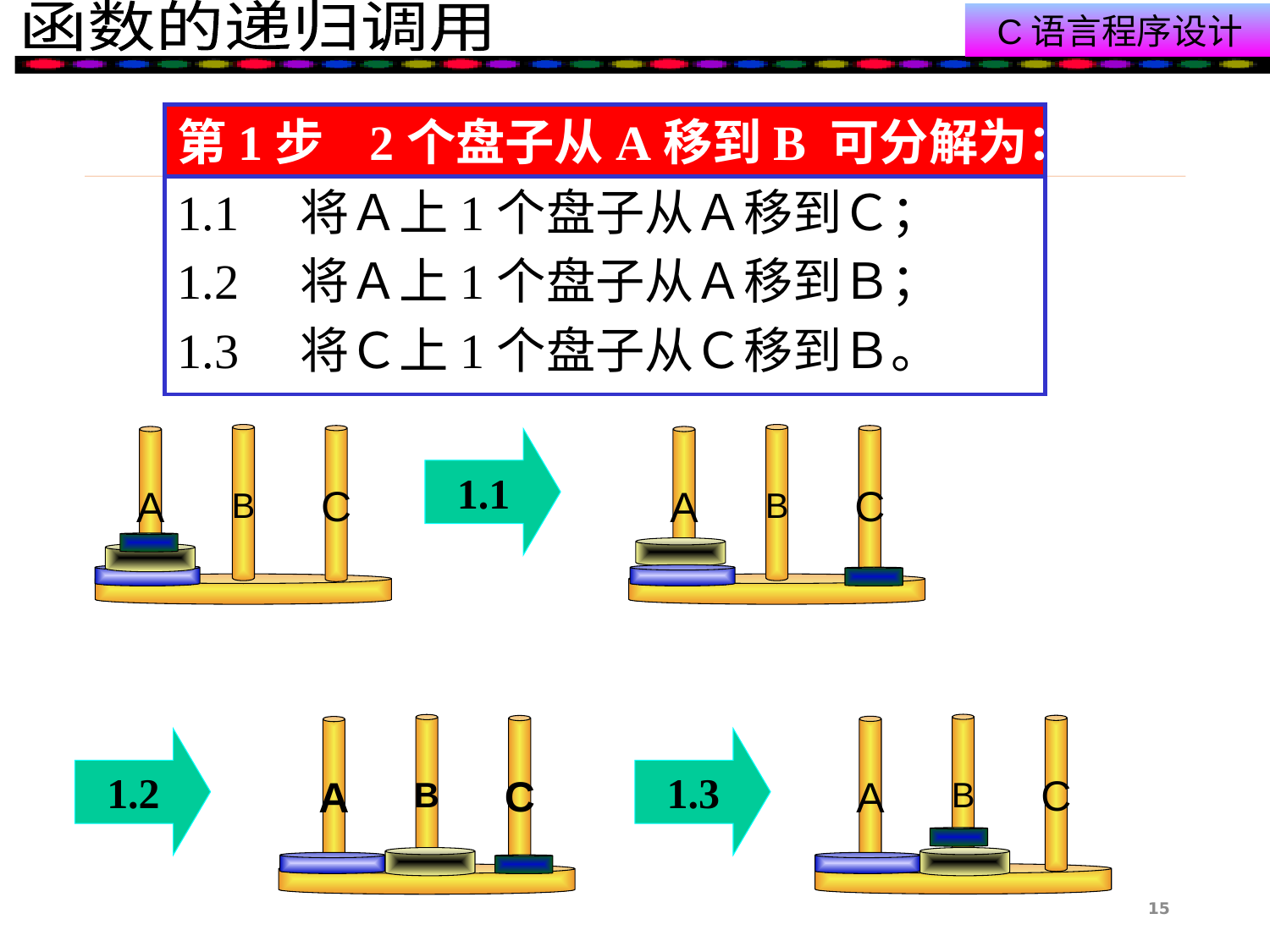

第1步   2个盘子从A移到B 可分解为：
1.1    将Ａ上1个盘子从Ａ移到Ｃ；
1.2    将Ａ上1个盘子从Ａ移到Ｂ；
1.3    将Ｃ上1个盘子从Ｃ移到Ｂ。
B
C
A

B
C
A

1.1

B
C
A

B
C
A

1.2
1.3

15